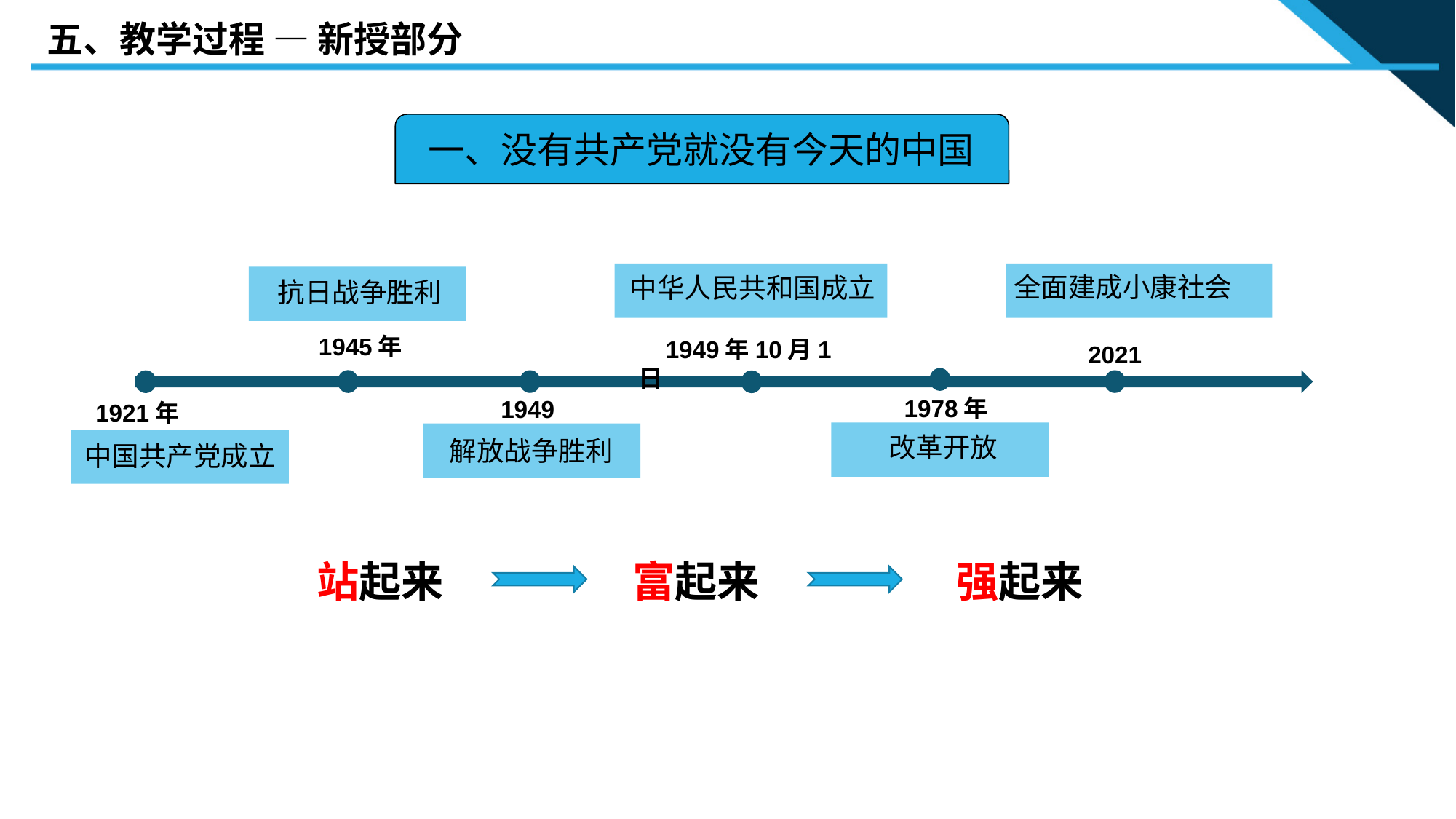

五、教学过程 — 新授部分

一、没有共产党就没有今天的中国

1945年
    1949年10月1日
   2021

  1978年
  1949
 1921年

中国共产党成立
全面建成小康社会
中华人民共和国成立
  抗日战争胜利

改革开放
 解放战争胜利

站起来
富起来
强起来